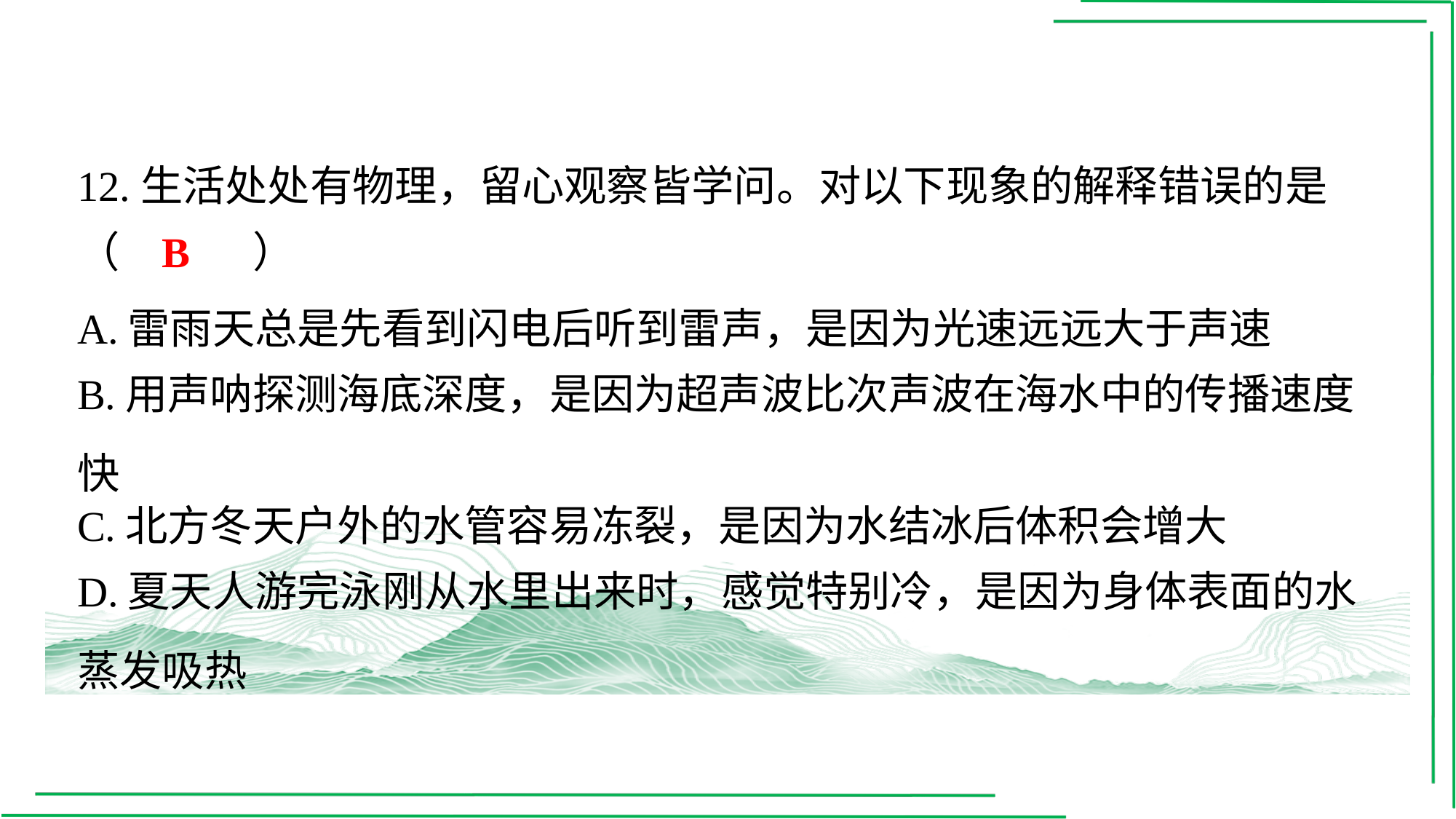

12.生活处处有物理，留心观察皆学问。对以下现象的解释错误的是（　B　）
B
| A.雷雨天总是先看到闪电后听到雷声，是因为光速远远大于声速 |
| --- |
| B.用声呐探测海底深度，是因为超声波比次声波在海水中的传播速度快 |
| C.北方冬天户外的水管容易冻裂，是因为水结冰后体积会增大 |
| D.夏天人游完泳刚从水里出来时，感觉特别冷，是因为身体表面的水蒸发吸热 |